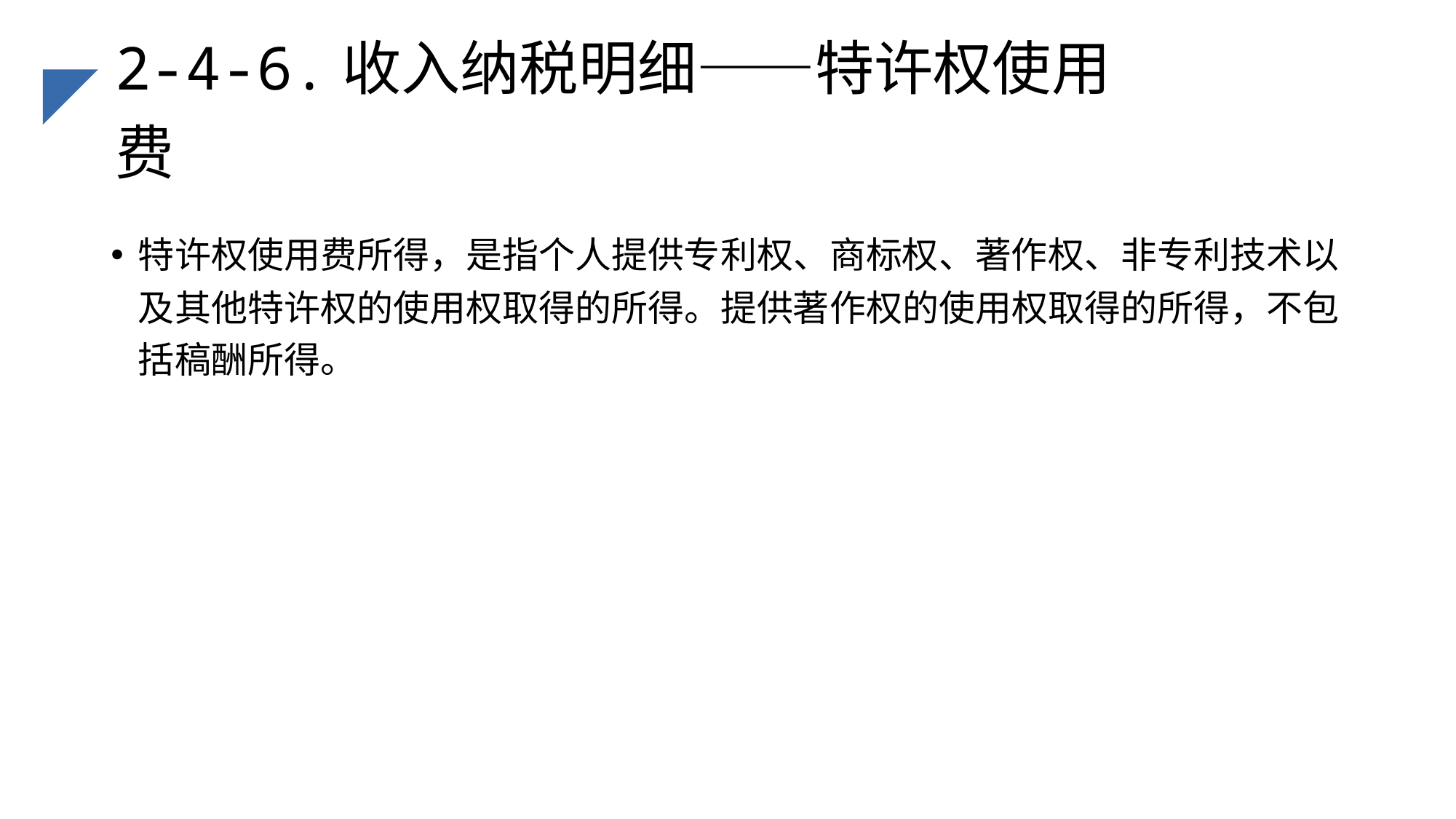

# 2-4-6.收入纳税明细——特许权使用费
特许权使用费所得，是指个人提供专利权、商标权、著作权、非专利技术以及其他特许权的使用权取得的所得。提供著作权的使用权取得的所得，不包括稿酬所得。